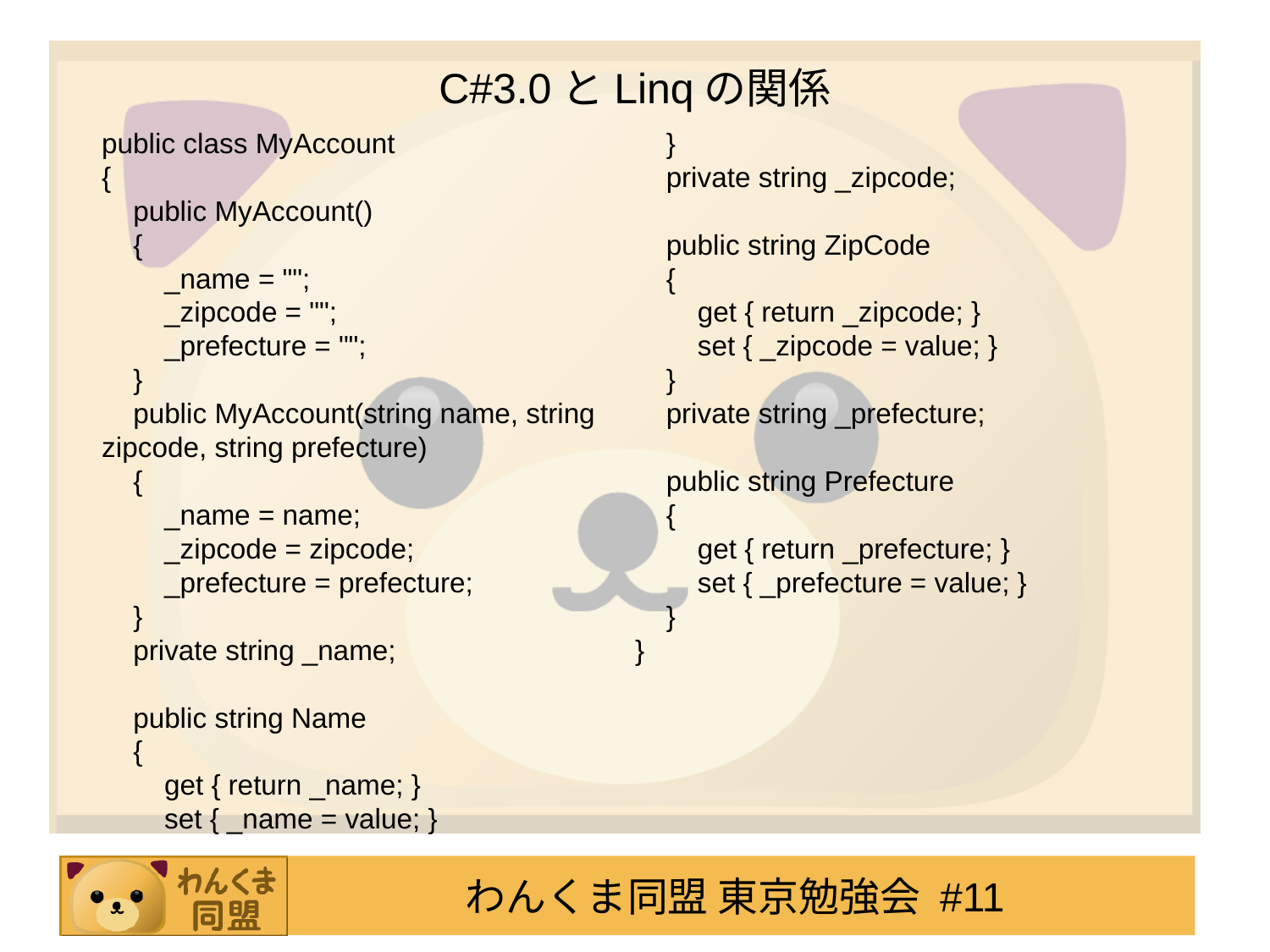

# C#3.0とLinqの関係
public class MyAccount
{
    public MyAccount()
    {
        _name = "";
        _zipcode = "";
        _prefecture = "";
    }
    public MyAccount(string name, string zipcode, string prefecture)
    {
        _name = name;
        _zipcode = zipcode;
        _prefecture = prefecture;
    }
    private string _name;

    public string Name
    {
        get { return _name; }
        set { _name = value; }
    }
    private string _zipcode;

    public string ZipCode
    {
        get { return _zipcode; }
        set { _zipcode = value; }
    }
    private string _prefecture;

    public string Prefecture
    {
        get { return _prefecture; }
        set { _prefecture = value; }
    }
}